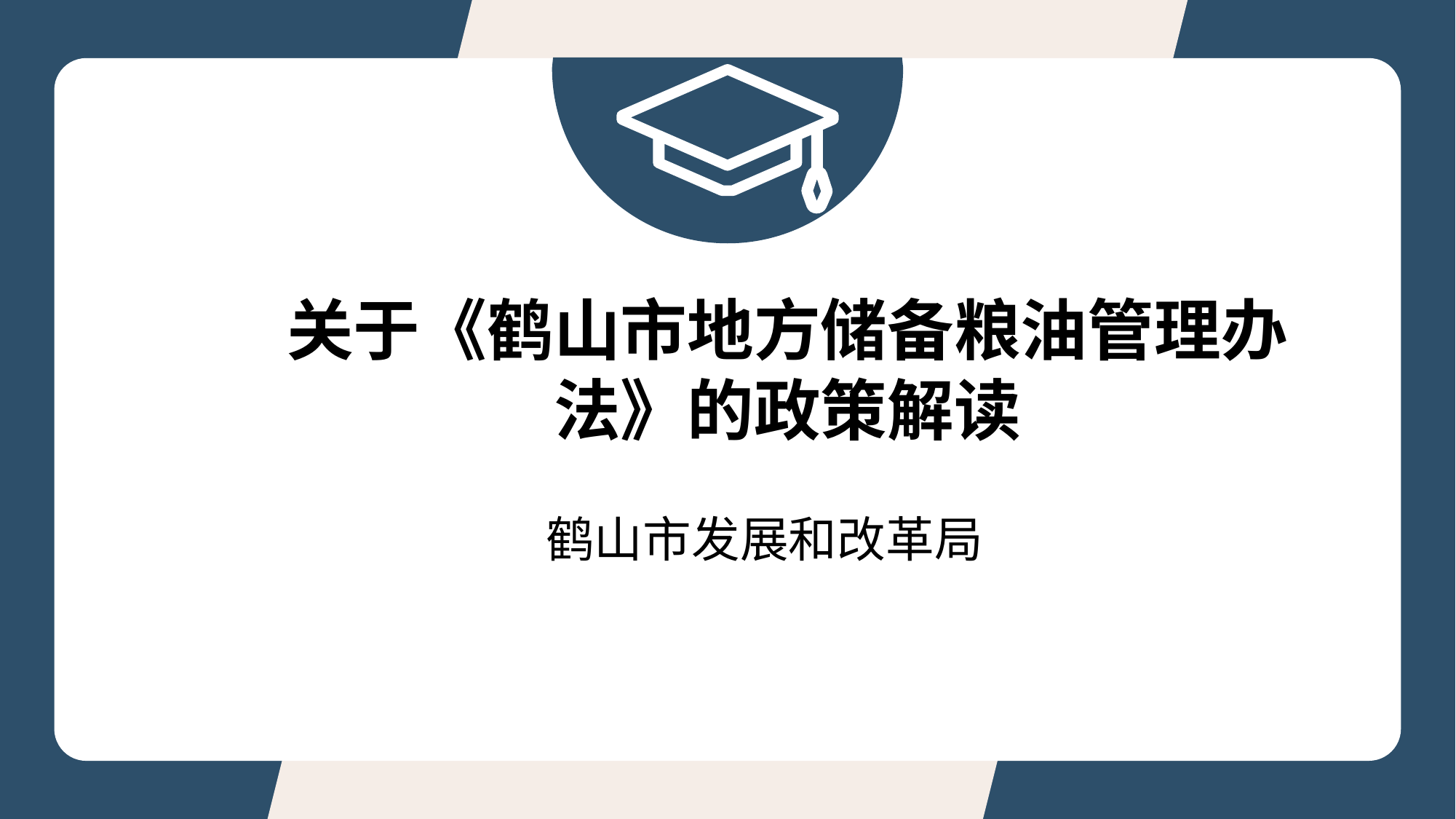

关于《鹤山市地方储备粮油管理办法》的政策解读
鹤山市发展和改革局
答辩人：李占鳌
指导老师：墨绍山